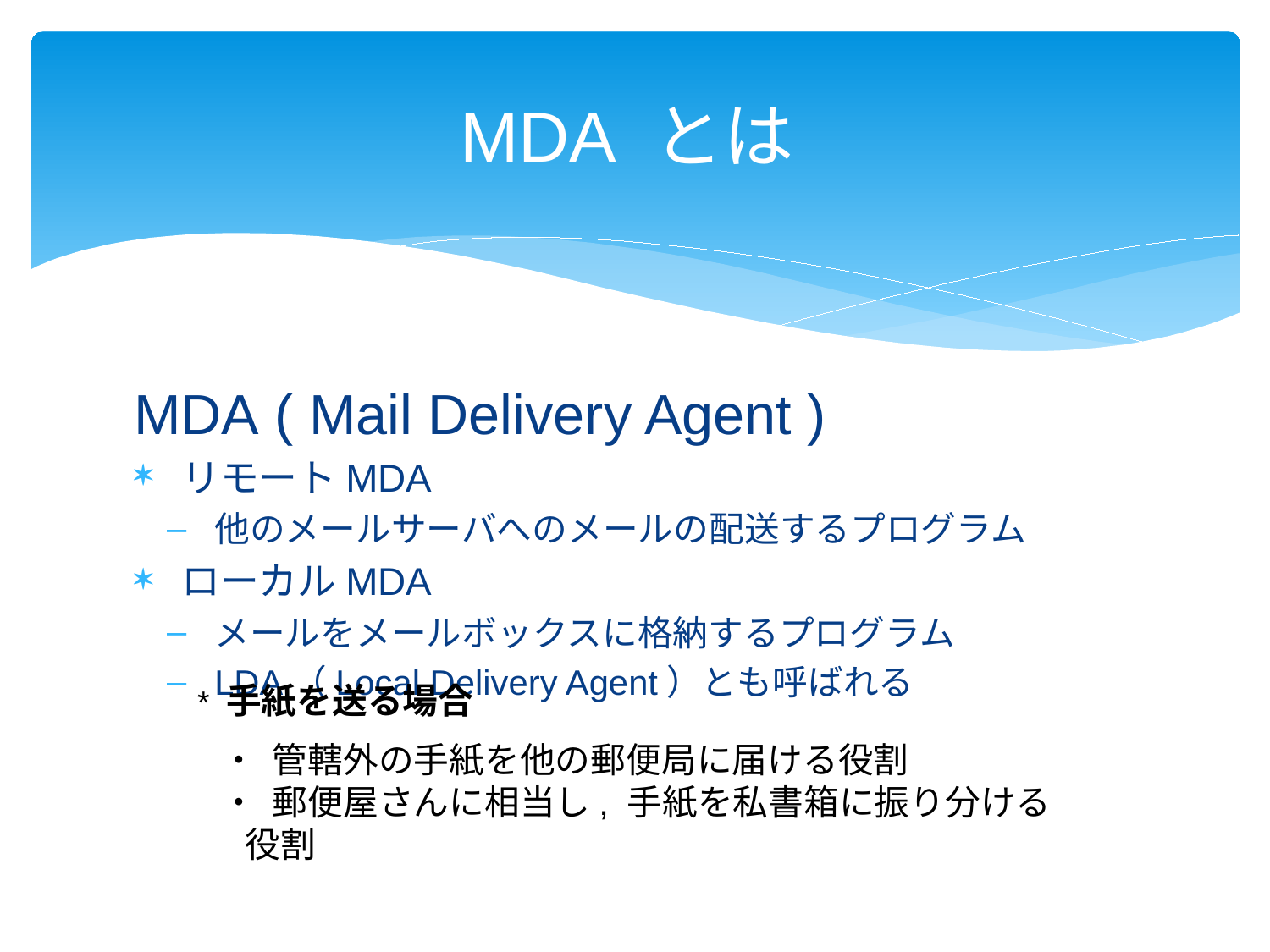

# MDA とは
MDA ( Mail Delivery Agent )
リモートMDA
他のメールサーバへのメールの配送するプログラム
ローカルMDA
メールをメールボックスに格納するプログラム
LDA（Local Delivery Agent）とも呼ばれる

* 手紙を送る場合

  ・  管轄外の手紙を他の郵便局に届ける役割
  ・  郵便屋さんに相当し, 手紙を私書箱に振り分ける役割